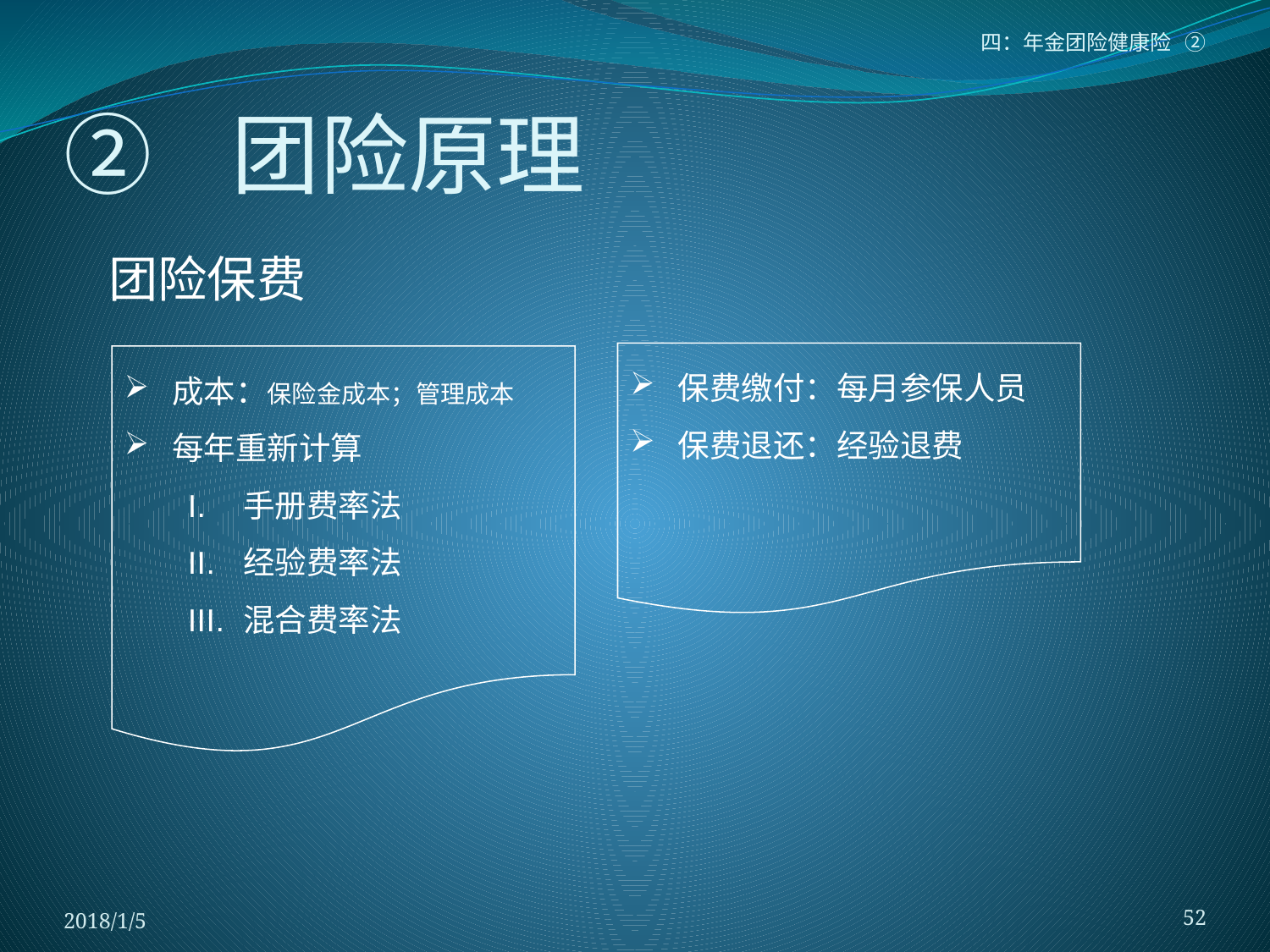

四：年金团险健康险   ②
# ②   团险原理
团险保费
保费缴付：每月参保人员
保费退还：经验退费

成本：保险金成本；管理成本
每年重新计算
手册费率法
经验费率法
混合费率法

2018/1/5
52